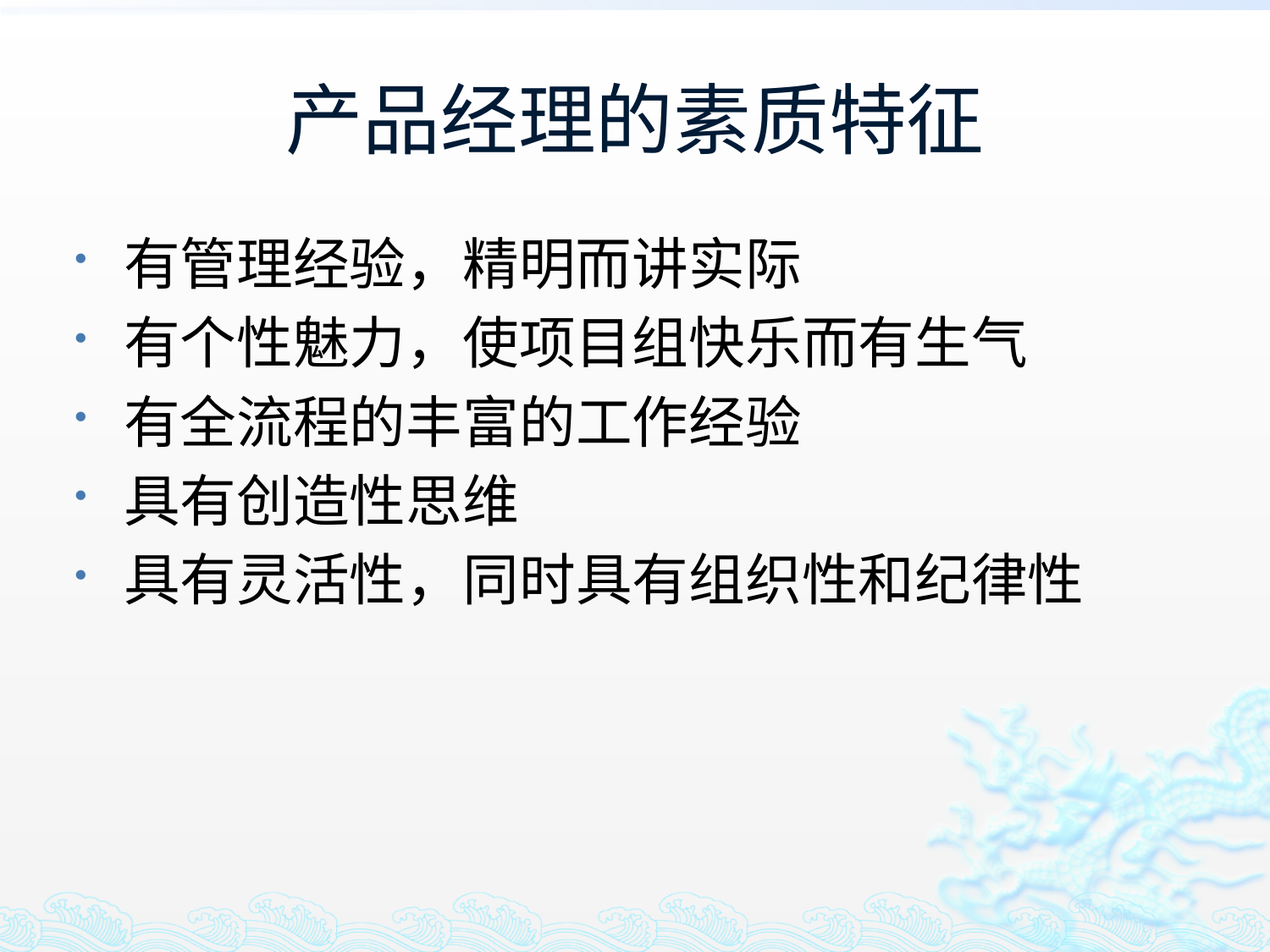

# 产品经理的素质特征
有管理经验，精明而讲实际
有个性魅力，使项目组快乐而有生气
有全流程的丰富的工作经验
具有创造性思维
具有灵活性，同时具有组织性和纪律性